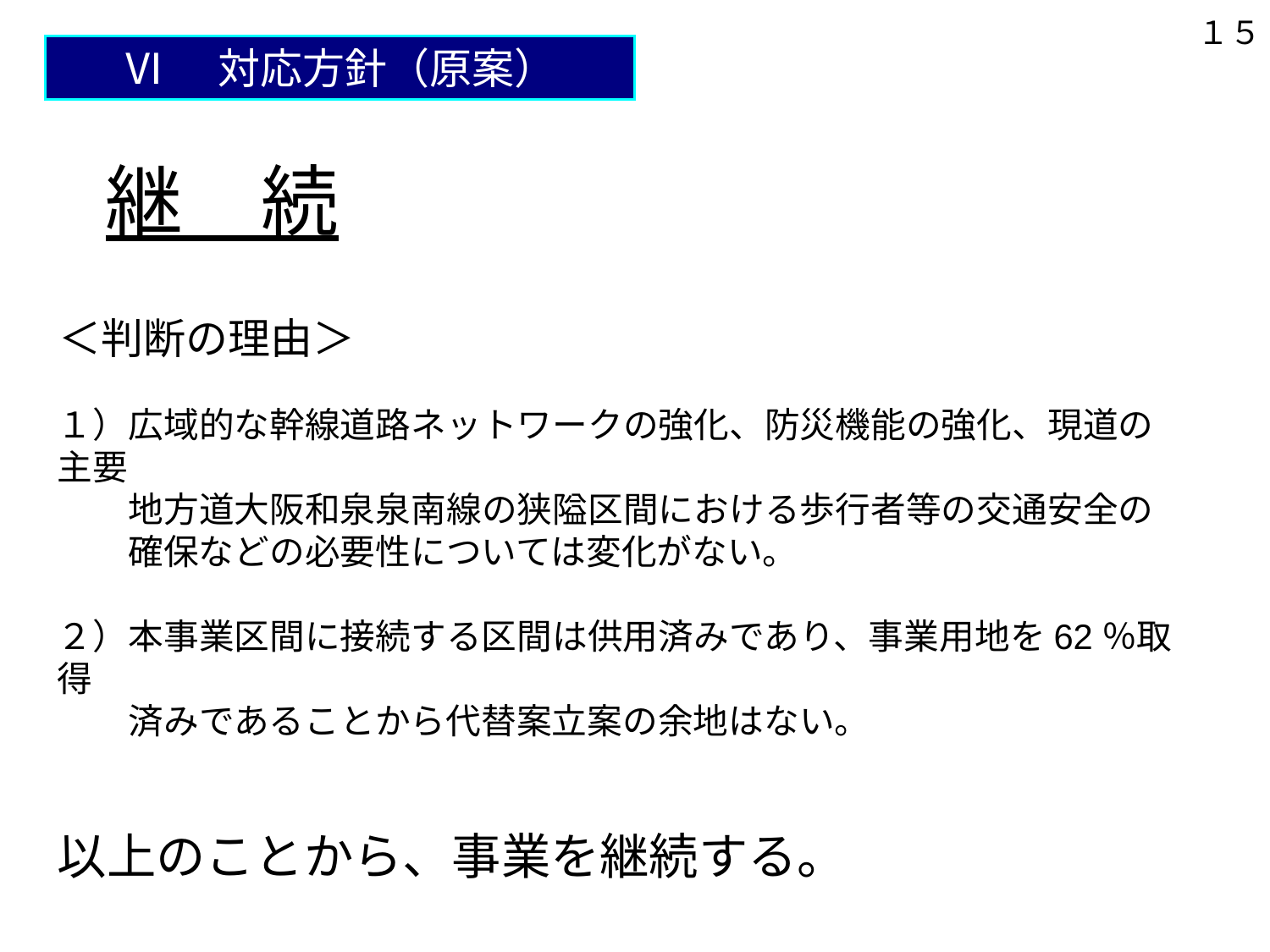

１５
Ⅵ　対応方針（原案）
継　続
＜判断の理由＞
１）広域的な幹線道路ネットワークの強化、防災機能の強化、現道の主要
　　地方道大阪和泉泉南線の狭隘区間における歩行者等の交通安全の
　　確保などの必要性については変化がない。

２）本事業区間に接続する区間は供用済みであり、事業用地を62％取得
　　済みであることから代替案立案の余地はない。

以上のことから、事業を継続する。